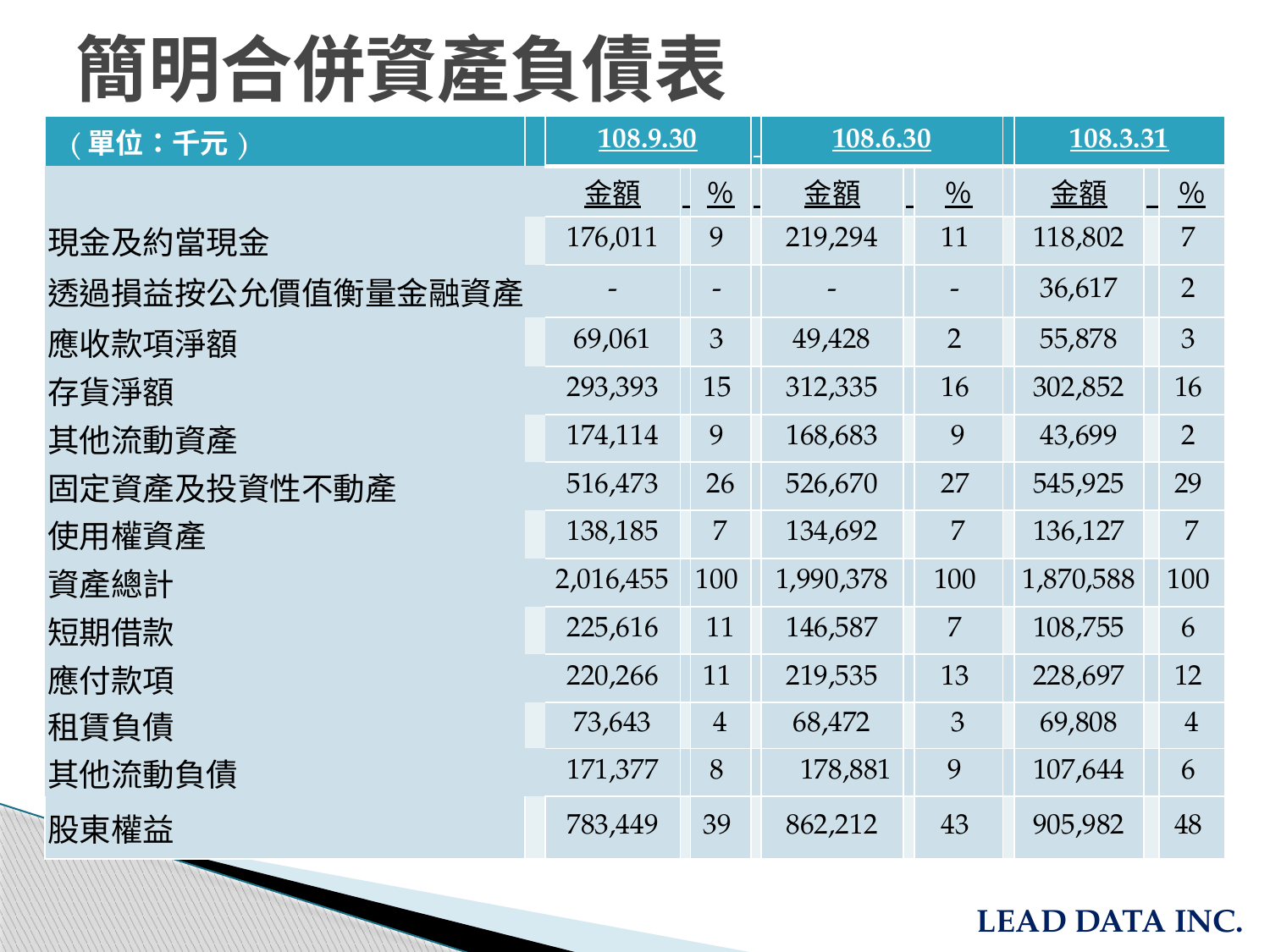

簡明合併資產負債表
| (單位：千元) |  | 108.9.30 |  |  |  | 108.6.30 |  |  |  | 108.3.31 |  |  |
| --- | --- | --- | --- | --- | --- | --- | --- | --- | --- | --- | --- | --- |
|  |  | 金額 |  | ％ |  | 金額 |  | ％ |  | 金額 |  | ％ |
| 現金及約當現金 |  | 176,011 |  | 9 |  | 219,294 |  | 11 |  | 118,802 |  | 7 |
| 透過損益按公允價值衡量金融資產 |  | - |  | - |  | - |  | - |  | 36,617 |  | 2 |
| 應收款項淨額 |  | 69,061 |  | 3 |  | 49,428 |  | 2 |  | 55,878 |  | 3 |
| 存貨淨額 |  | 293,393 |  | 15 |  | 312,335 |  | 16 |  | 302,852 |  | 16 |
| 其他流動資產 |  | 174,114 |  | 9 |  | 168,683 |  | 9 |  | 43,699 |  | 2 |
| 固定資產及投資性不動產 |  | 516,473 |  | 26 |  | 526,670 |  | 27 |  | 545,925 |  | 29 |
| 使用權資產 |  | 138,185 |  | 7 |  | 134,692 |  | 7 |  | 136,127 |  | 7 |
| 資產總計 |  | 2,016,455 |  | 100 |  | 1,990,378 |  | 100 |  | 1,870,588 |  | 100 |
| 短期借款 |  | 225,616 |  | 11 |  | 146,587 |  | 7 |  | 108,755 |  | 6 |
| 應付款項 |  | 220,266 |  | 11 |  | 219,535 |  | 13 |  | 228,697 |  | 12 |
| 租賃負債 |  | 73,643 |  | 4 |  | 68,472 |  | 3 |  | 69,808 |  | 4 |
| 其他流動負債 |  | 171,377 |  | 8 |  | 178,881 |  | 9 |  | 107,644 |  | 6 |
| 股東權益 |  | 783,449 |  | 39 |  | 862,212 |  | 43 |  | 905,982 |  | 48 |
LEAD DATA INC.